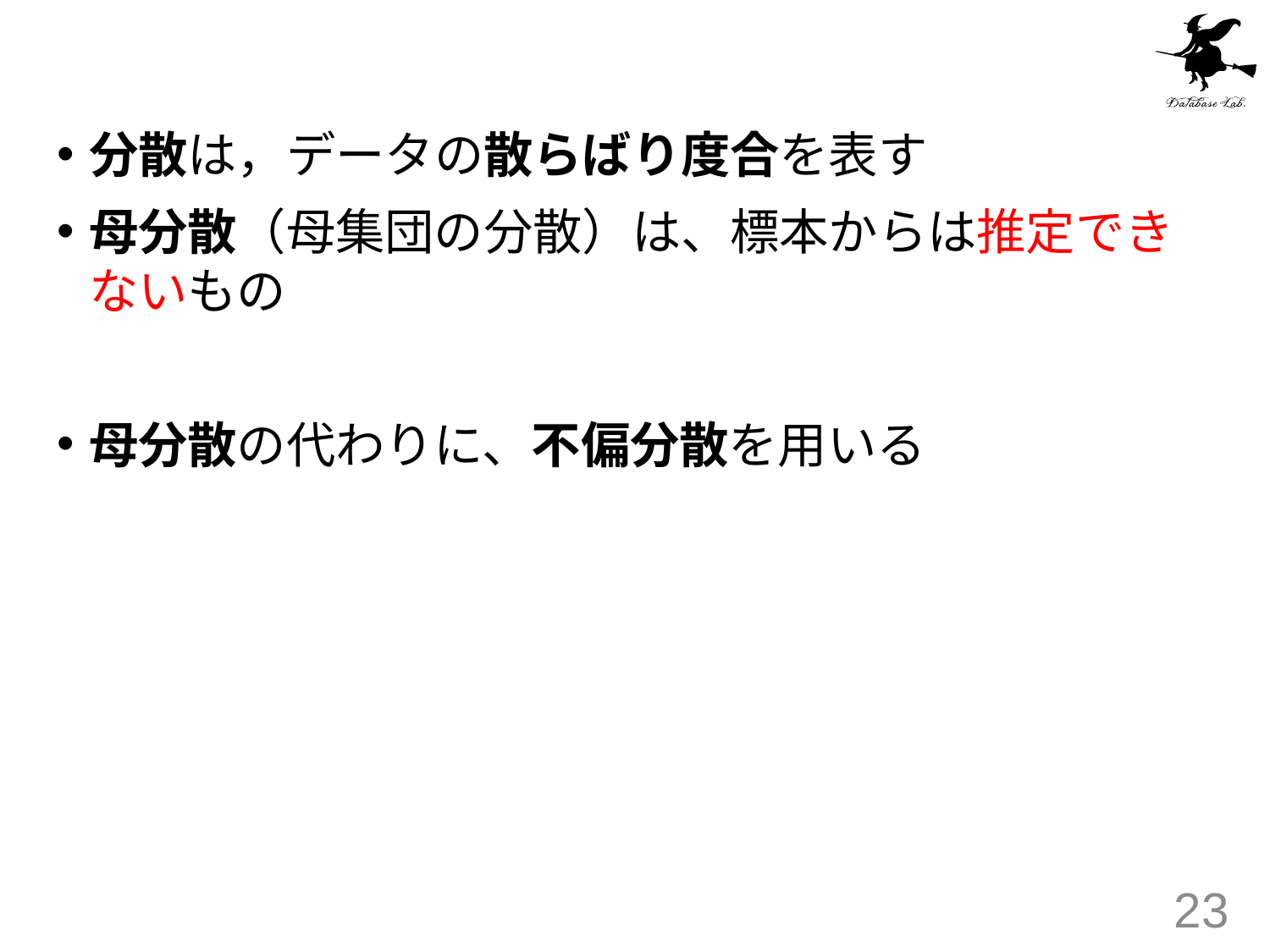

#
分散は，データの散らばり度合を表す
母分散（母集団の分散）は、標本からは推定できないもの

母分散の代わりに、不偏分散を用いる

23